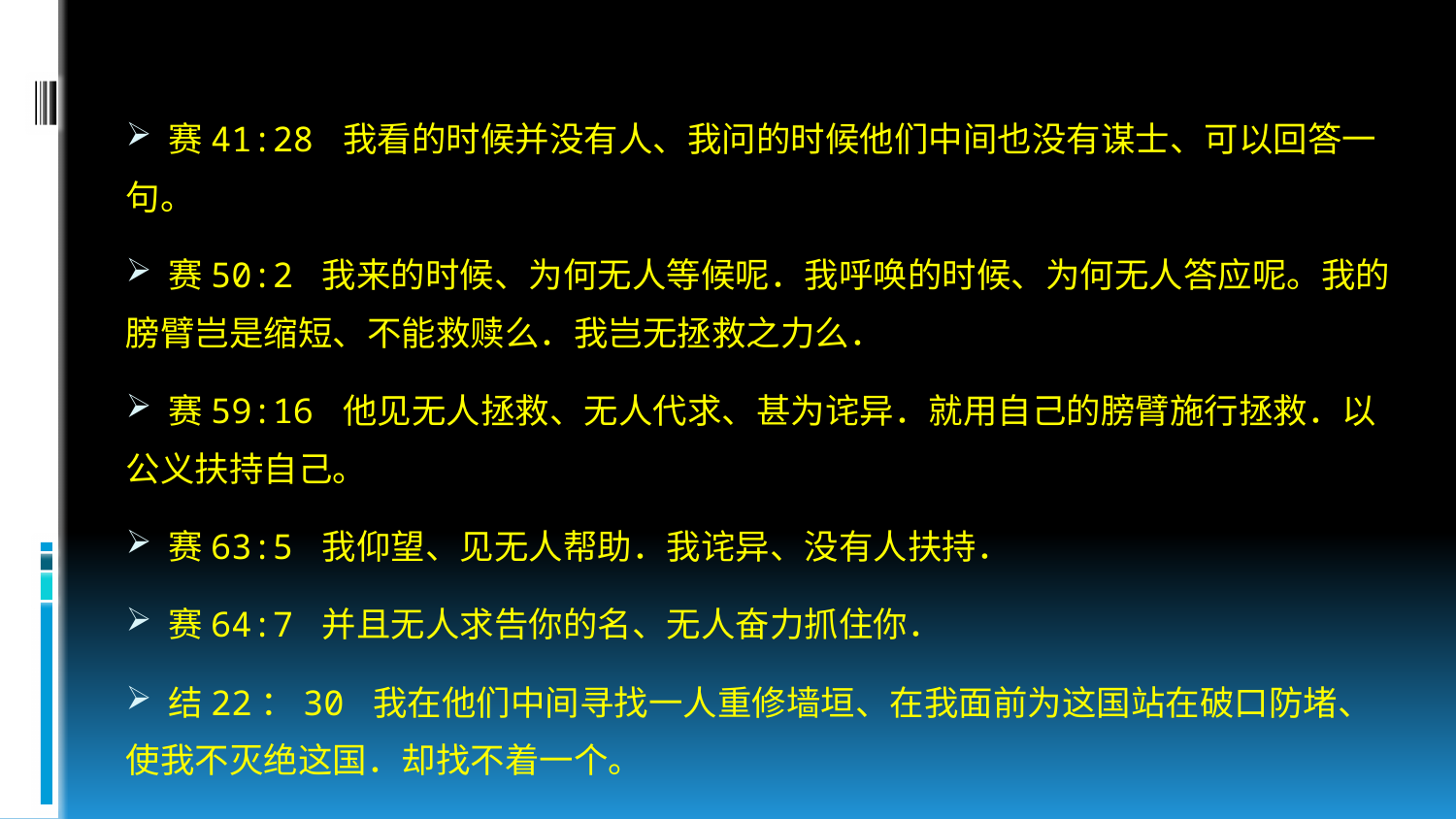

赛41:28 我看的时候并没有人、我问的时候他们中间也没有谋士、可以回答一句。
 赛50:2 我来的时候、为何无人等候呢．我呼唤的时候、为何无人答应呢。我的膀臂岂是缩短、不能救赎么．我岂无拯救之力么．
 赛59:16 他见无人拯救、无人代求、甚为诧异．就用自己的膀臂施行拯救．以公义扶持自己。
 赛63:5 我仰望、见无人帮助．我诧异、没有人扶持．
 赛64:7 并且无人求告你的名、无人奋力抓住你．
 结22：30 我在他们中间寻找一人重修墙垣、在我面前为这国站在破口防堵、使我不灭绝这国．却找不着一个。